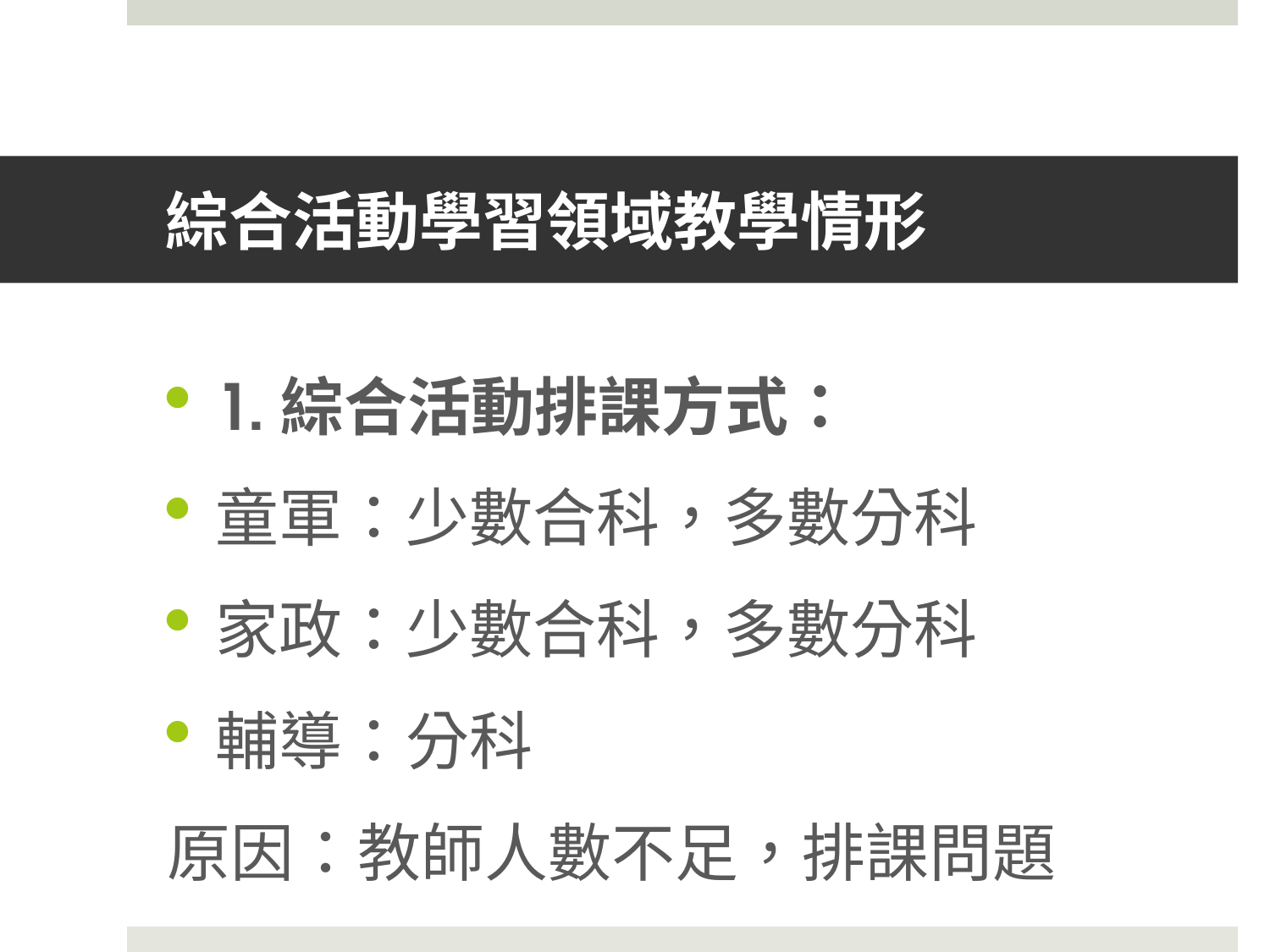

# 綜合活動學習領域教學情形
1.綜合活動排課方式：
童軍：少數合科，多數分科
家政：少數合科，多數分科
輔導：分科
原因：教師人數不足，排課問題